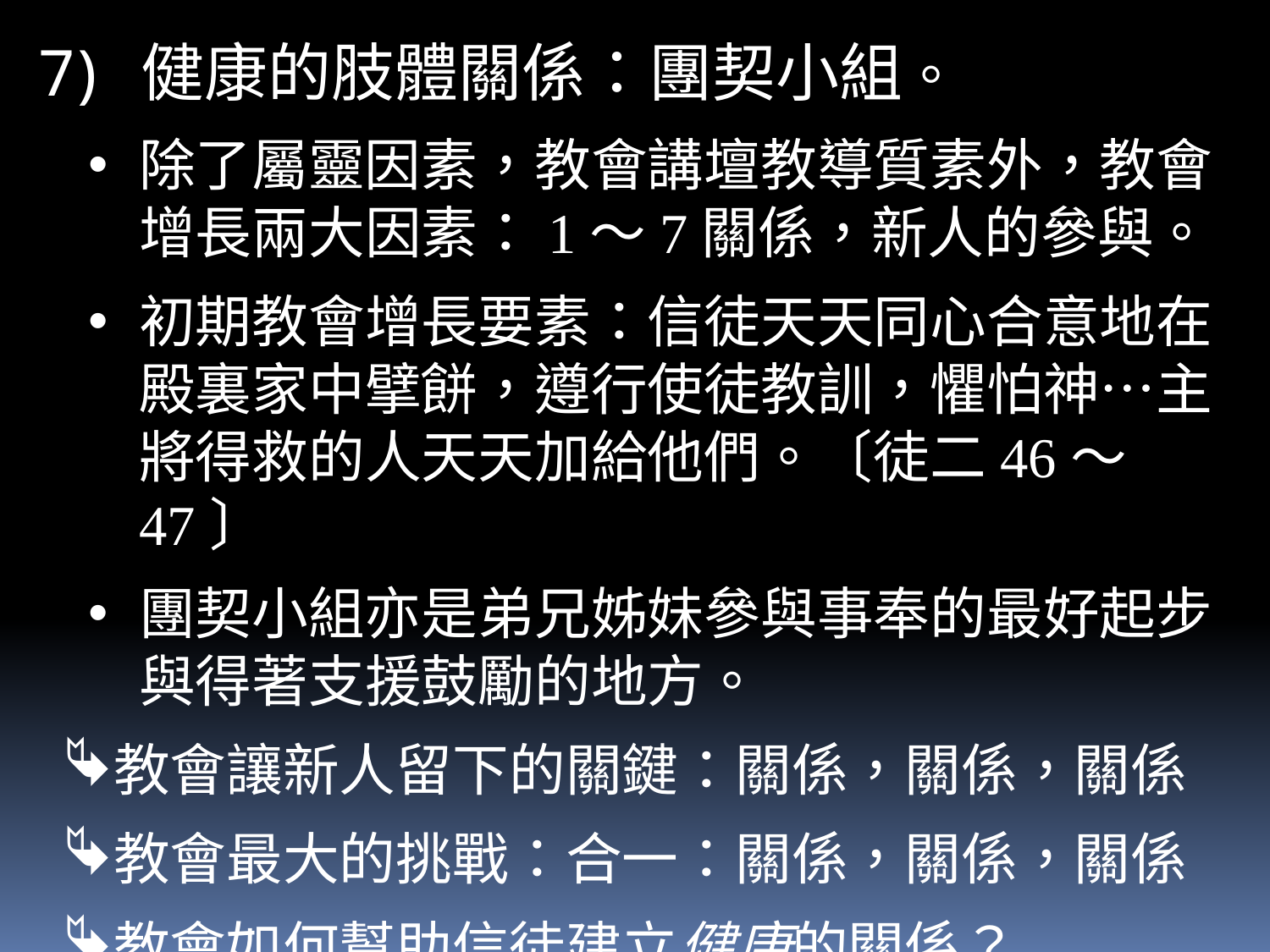

健康的肢體關係：團契小組。
除了屬靈因素，教會講壇教導質素外，教會增長兩大因素：1～7關係，新人的參與。
初期教會增長要素：信徒天天同心合意地在殿裏家中擘餅，遵行使徒教訓，懼怕神…主將得救的人天天加給他們。〔徒二46～47〕
團契小組亦是弟兄姊妹參與事奉的最好起步與得著支援鼓勵的地方。
教會讓新人留下的關鍵：關係，關係，關係
教會最大的挑戰：合一：關係，關係，關係
教會如何幫助信徒建立健康的關係？